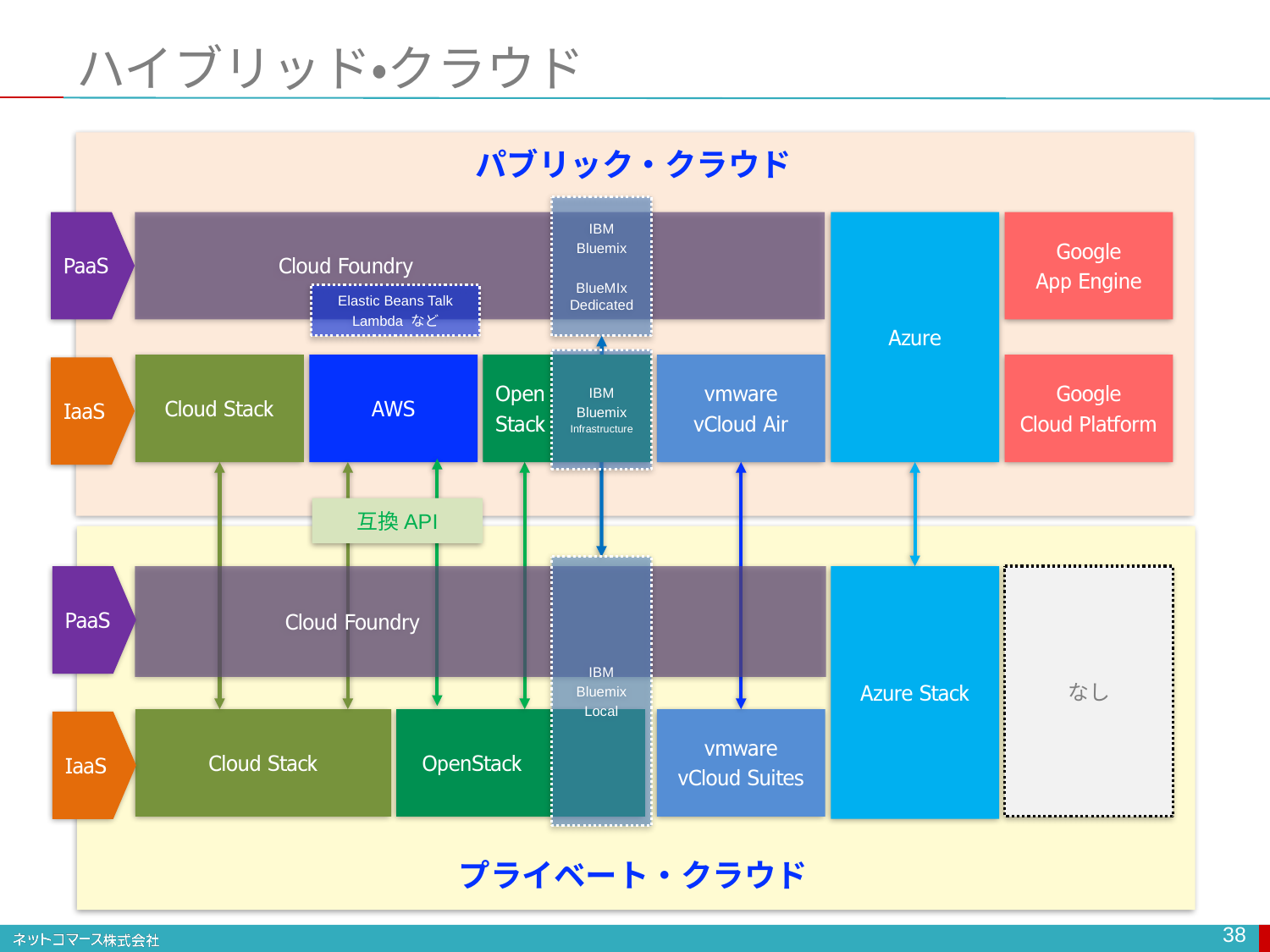

# ハイブリッド・クラウド

パブリック・クラウド
IBM
Bluemix

BlueMIx Dedicated
PaaS
                    Cloud Foundry
Azure
Google
App Engine
Elastic Beans Talk
Lambda など
IBM
Bluemix
Infrastructure
Cloud Stack
AWS
Open
Stack
vmware
vCloud Air
Google
Cloud Platform
IaaS
互換API

IBM
Bluemix
Local
PaaS
                     Cloud Foundry
Azure Stack
なし
  OpenStack
vmware
vCloud Suites
Cloud Stack
IaaS
プライベート・クラウド
38